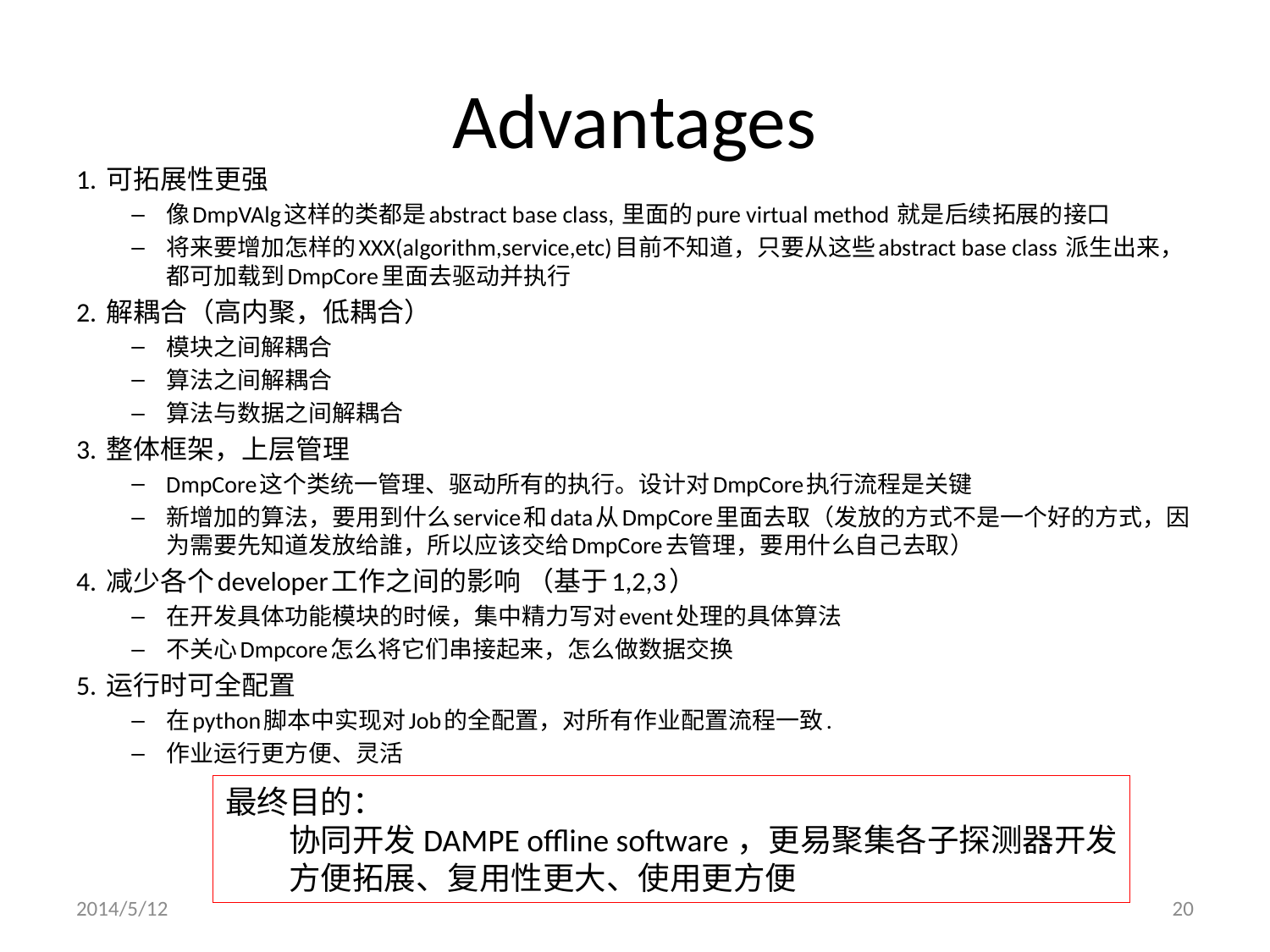

# Advantages
1. 可拓展性更强
像DmpVAlg这样的类都是abstract base class, 里面的pure virtual method 就是后续拓展的接口
将来要增加怎样的XXX(algorithm,service,etc)目前不知道，只要从这些abstract base class 派生出来，都可加载到DmpCore里面去驱动并执行
2. 解耦合（高内聚，低耦合）
模块之间解耦合
算法之间解耦合
算法与数据之间解耦合
3. 整体框架，上层管理
DmpCore这个类统一管理、驱动所有的执行。设计对DmpCore执行流程是关键
新增加的算法，要用到什么service和data从DmpCore里面去取（发放的方式不是一个好的方式，因为需要先知道发放给誰，所以应该交给DmpCore去管理，要用什么自己去取）
4. 减少各个developer工作之间的影响 （基于1,2,3）
在开发具体功能模块的时候，集中精力写对event处理的具体算法
不关心Dmpcore怎么将它们串接起来，怎么做数据交换
5. 运行时可全配置
在python脚本中实现对Job的全配置，对所有作业配置流程一致.
作业运行更方便、灵活
最终目的：
协同开发DAMPE offline software，更易聚集各子探测器开发
方便拓展、复用性更大、使用更方便
2014/5/12
20